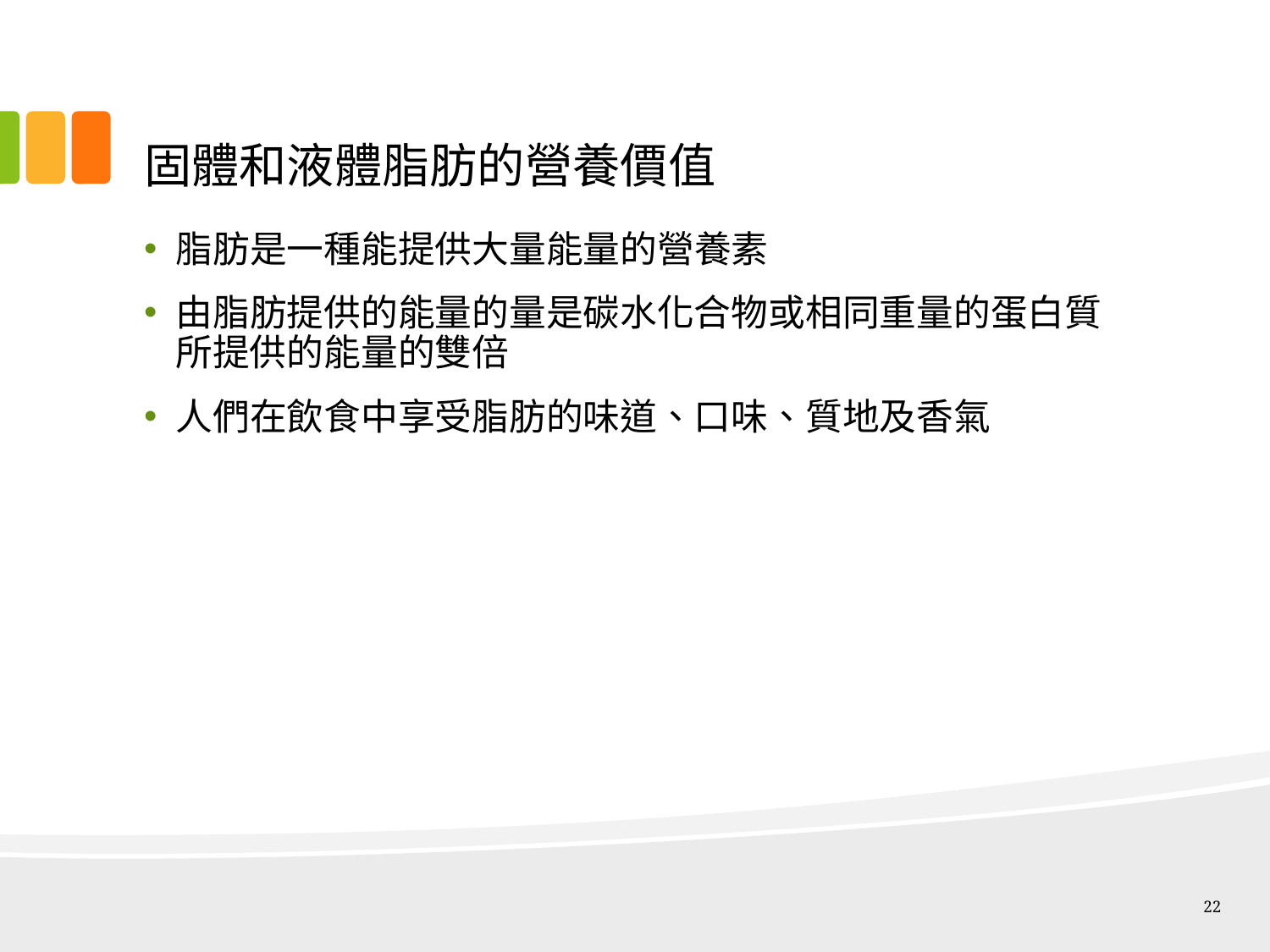

# 固體和液體脂肪的營養價值
脂肪是一種能提供大量能量的營養素
由脂肪提供的能量的量是碳水化合物或相同重量的蛋白質所提供的能量的雙倍
人們在飲食中享受脂肪的味道、口味、質地及香氣
22